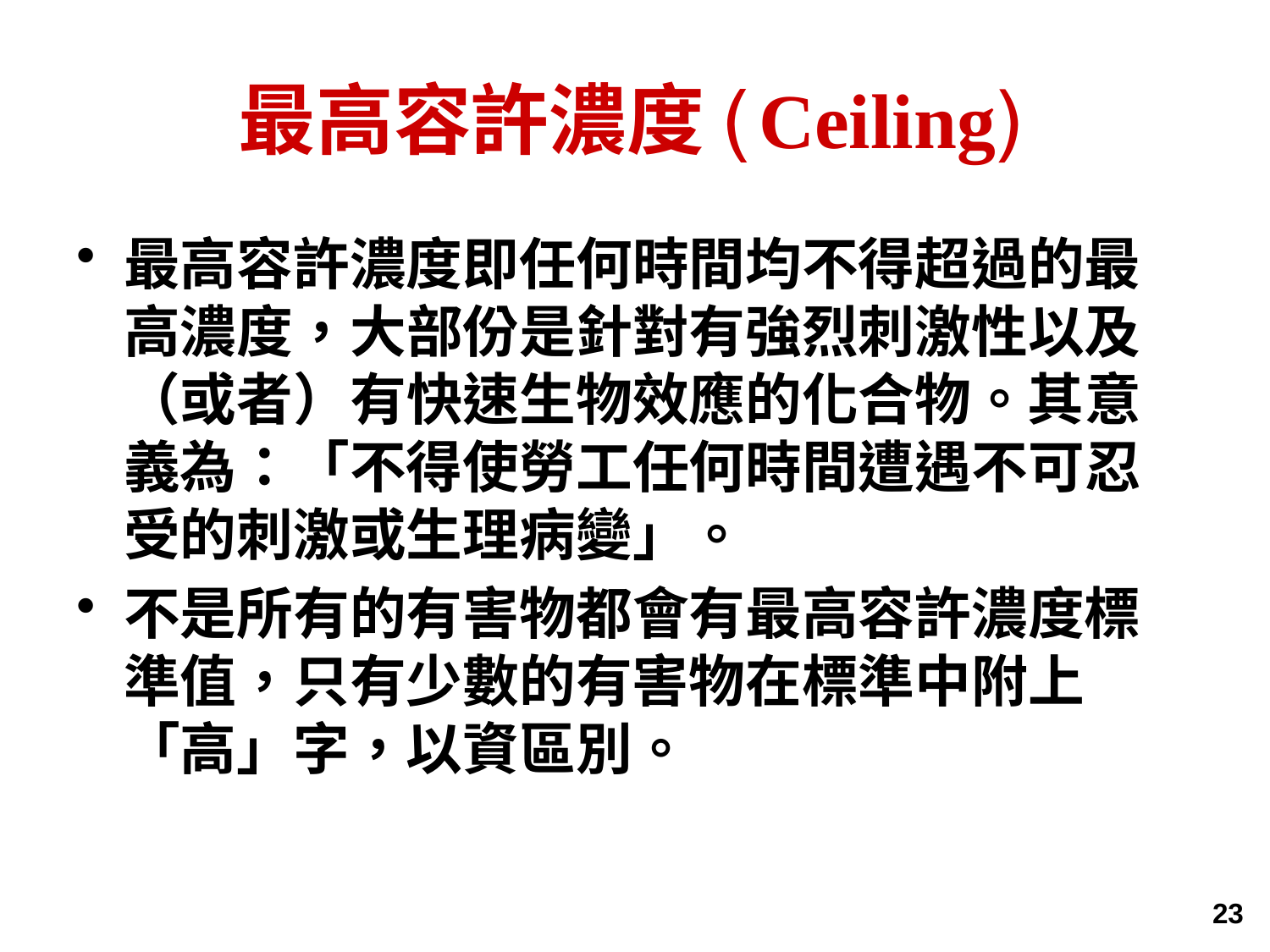

# 最高容許濃度(Ceiling)
最高容許濃度即任何時間均不得超過的最高濃度，大部份是針對有強烈刺激性以及（或者）有快速生物效應的化合物。其意義為：「不得使勞工任何時間遭遇不可忍受的刺激或生理病變」。
不是所有的有害物都會有最高容許濃度標準值，只有少數的有害物在標準中附上「高」字，以資區別。
23